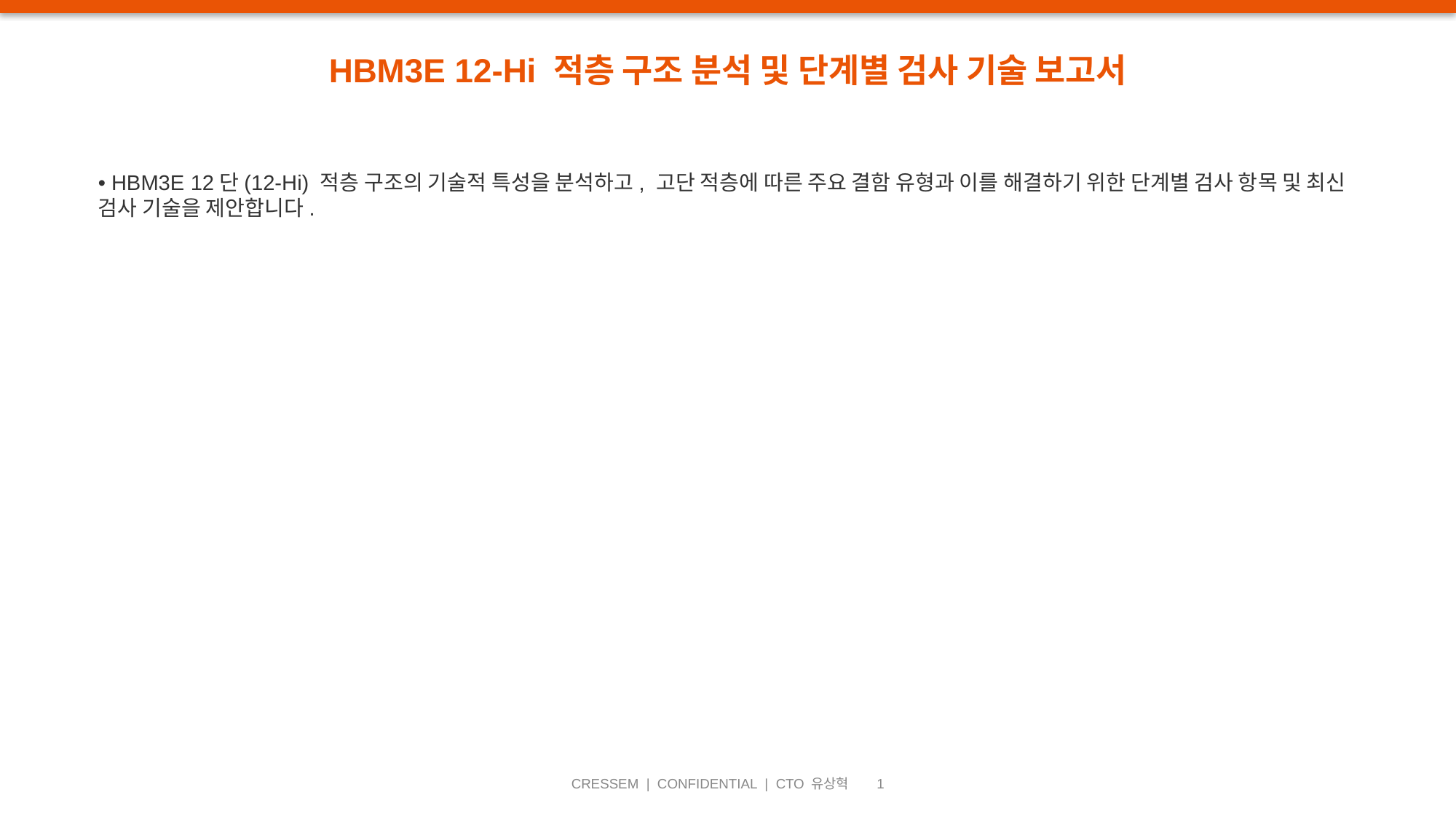

HBM3E 12-Hi 적층 구조 분석 및 단계별 검사 기술 보고서
• HBM3E 12단(12-Hi) 적층 구조의 기술적 특성을 분석하고, 고단 적층에 따른 주요 결함 유형과 이를 해결하기 위한 단계별 검사 항목 및 최신 검사 기술을 제안합니다.
CRESSEM  |  CONFIDENTIAL  |  CTO 유상혁        1